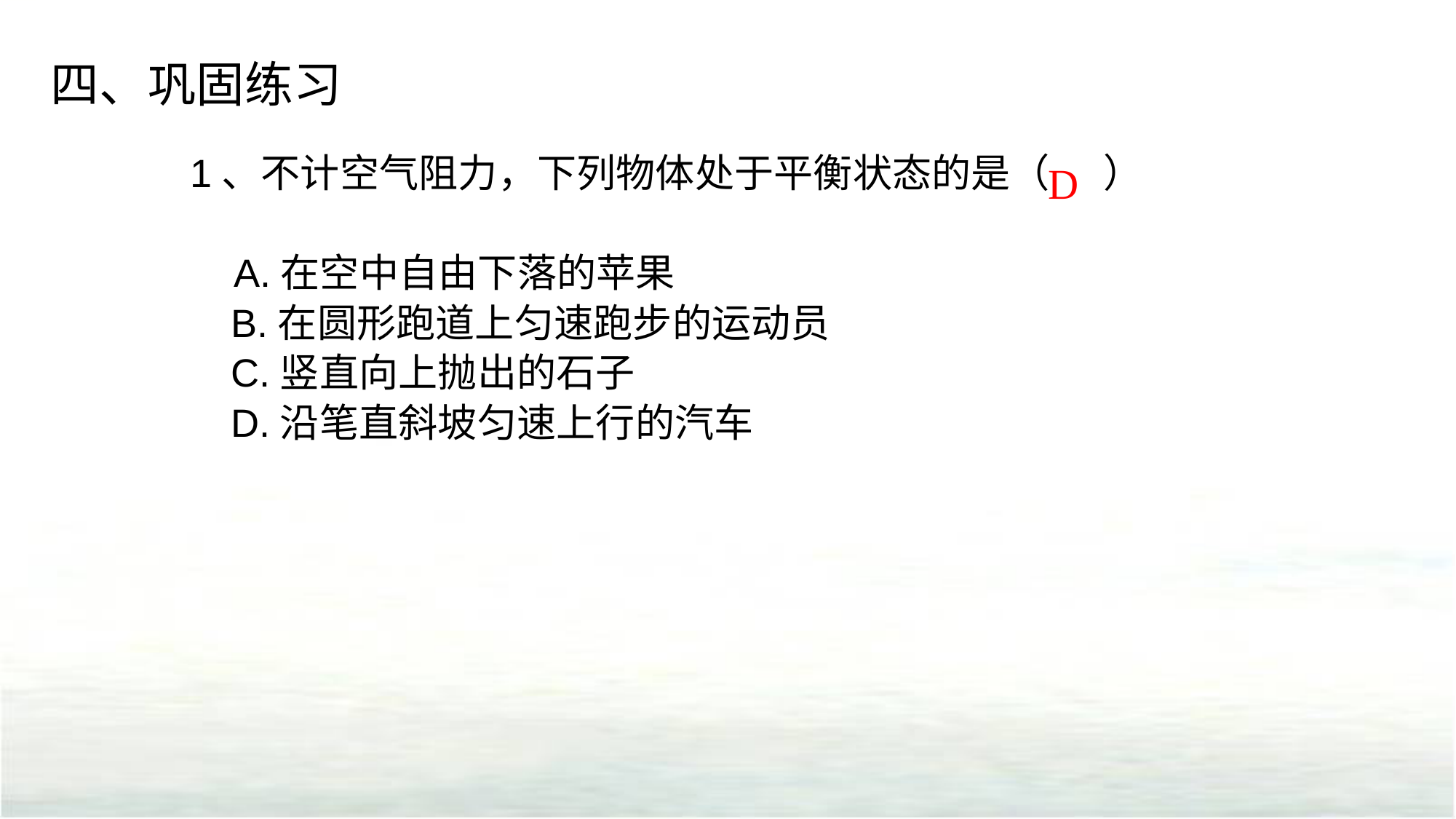

四、巩固练习
D
1、不计空气阻力，下列物体处于平衡状态的是（      ）
    A.在空中自由下落的苹果
B.在圆形跑道上匀速跑步的运动员
C.竖直向上抛出的石子
D.沿笔直斜坡匀速上行的汽车